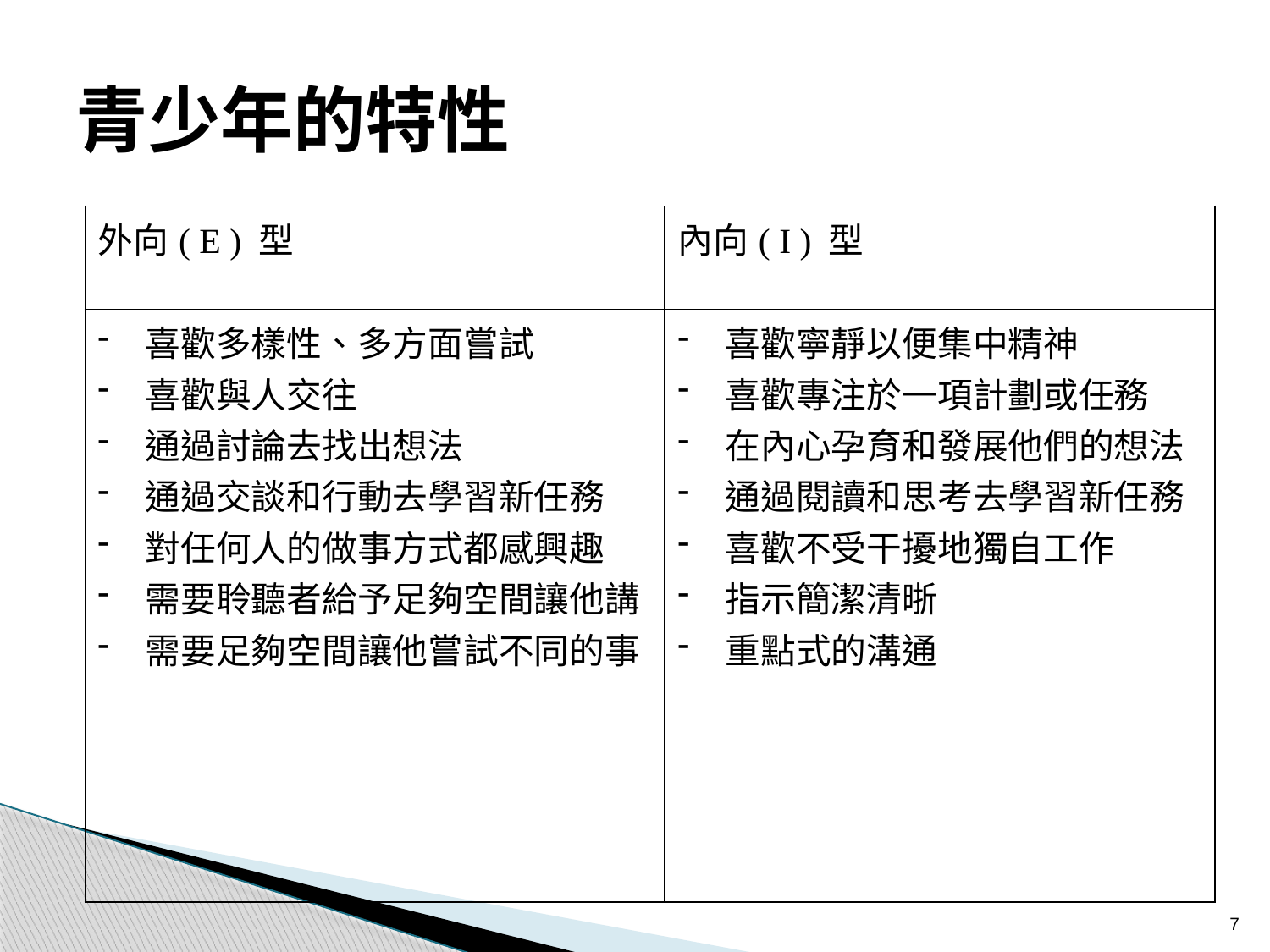

# 青少年的特性
| 外向( E ) 型 | 內向( I ) 型 |
| --- | --- |
| 喜歡多樣性、多方面嘗試 喜歡與人交往 通過討論去找出想法 通過交談和行動去學習新任務 對任何人的做事方式都感興趣 需要聆聽者給予足夠空間讓他講 需要足夠空間讓他嘗試不同的事 | 喜歡寧靜以便集中精神 喜歡專注於一項計劃或任務 在內心孕育和發展他們的想法 通過閱讀和思考去學習新任務 喜歡不受干擾地獨自工作 指示簡潔清晣 重點式的溝通 |
7